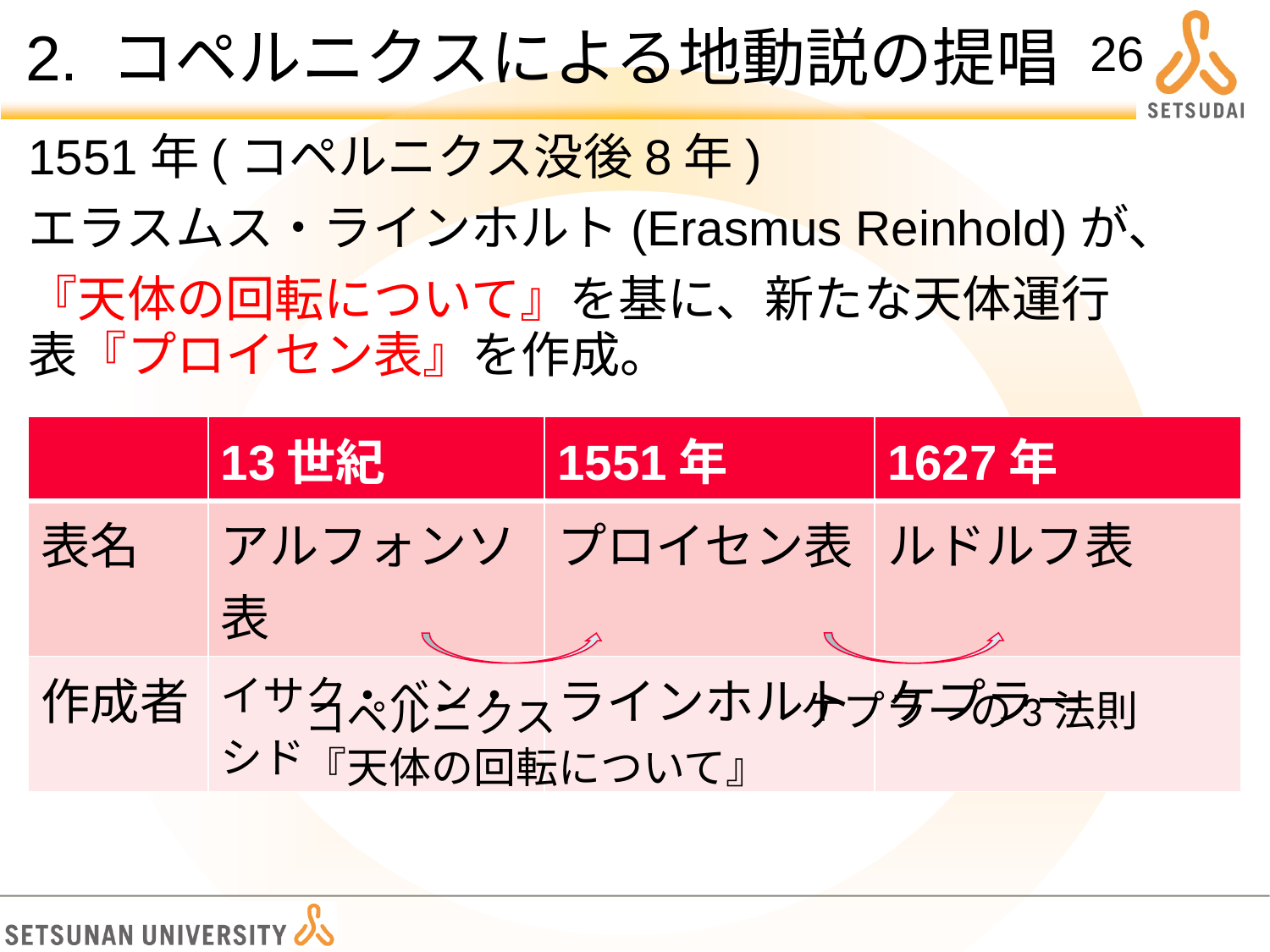

# 2. コペルニクスによる地動説の提唱
26
1551年(コペルニクス没後8年)
エラスムス・ラインホルト(Erasmus Reinhold)が、
『天体の回転について』を基に、新たな天体運行表『プロイセン表』を作成。
|  | 13世紀 | 1551年 | 1627年 |
| --- | --- | --- | --- |
| 表名 | アルフォンソ表 | プロイセン表 | ルドルフ表 |
| 作成者 | イサク・ベン・シド | ラインホルト | ケプラー |

ケプラーの3法則
コペルニクス
『天体の回転について』